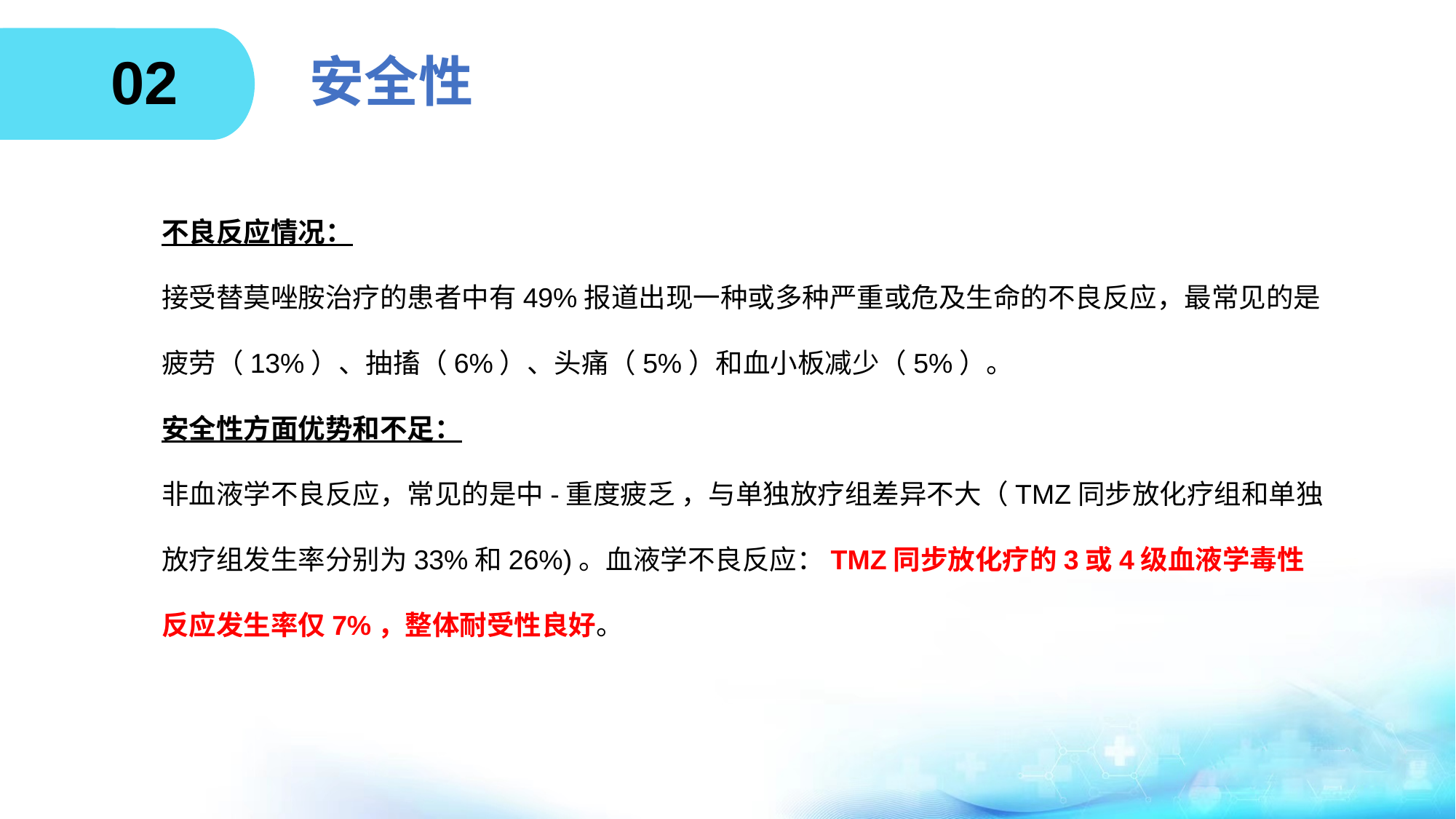

02
# 安全性
不良反应情况：
接受替莫唑胺治疗的患者中有49%报道出现一种或多种严重或危及生命的不良反应，最常见的是疲劳（13%）、抽搐（6%）、头痛（5%）和血小板减少（5%）。
安全性方面优势和不足：
非血液学不良反应，常见的是中-重度疲乏 ，与单独放疗组差异不大（TMZ同步放化疗组和单独放疗组发生率分别为33%和26%)。血液学不良反应：TMZ同步放化疗的3或4级血液学毒性反应发生率仅7%，整体耐受性良好。